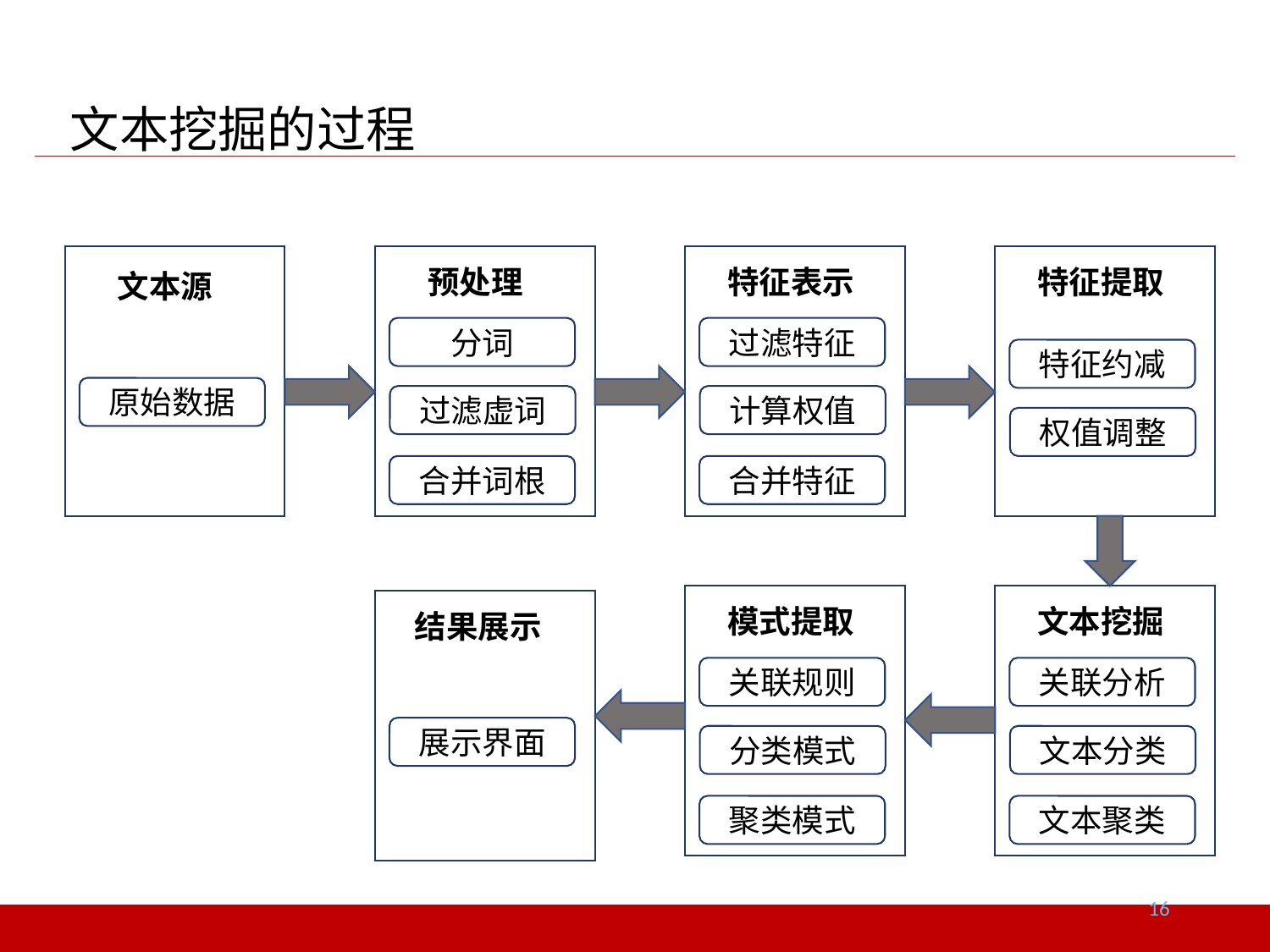

文本挖掘的过程

预处理
特征表示
特征提取
文本源
分词
过滤特征
特征约减

原始数据
过滤虚词
计算权值
权值调整
合并词根
合并特征

模式提取
文本挖掘
结果展示
关联规则
关联分析

展示界面
分类模式
文本分类
聚类模式
文本聚类
16